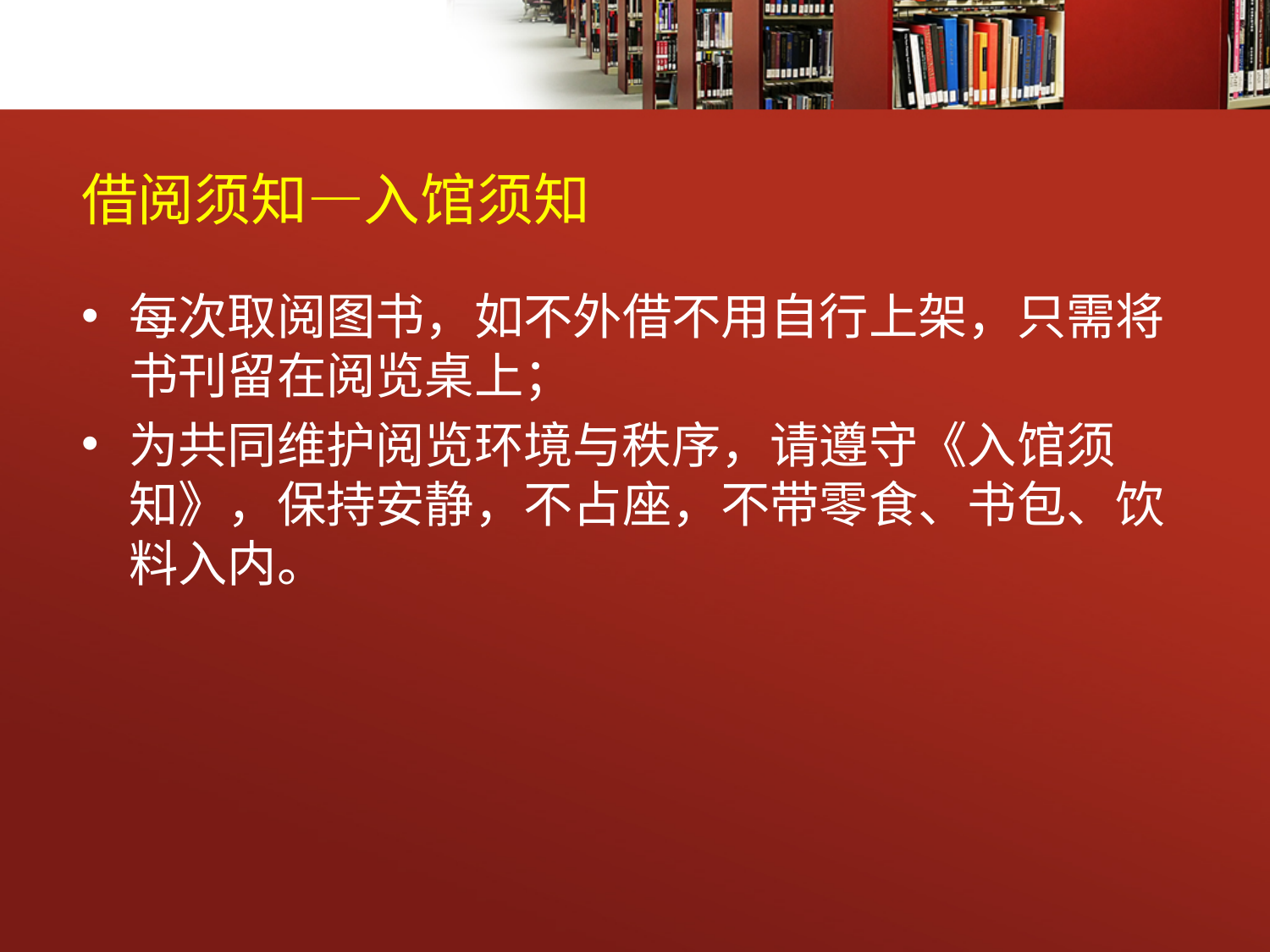

# 借阅须知—入馆须知
每次取阅图书，如不外借不用自行上架，只需将书刊留在阅览桌上；
为共同维护阅览环境与秩序，请遵守《入馆须知》，保持安静，不占座，不带零食、书包、饮料入内。